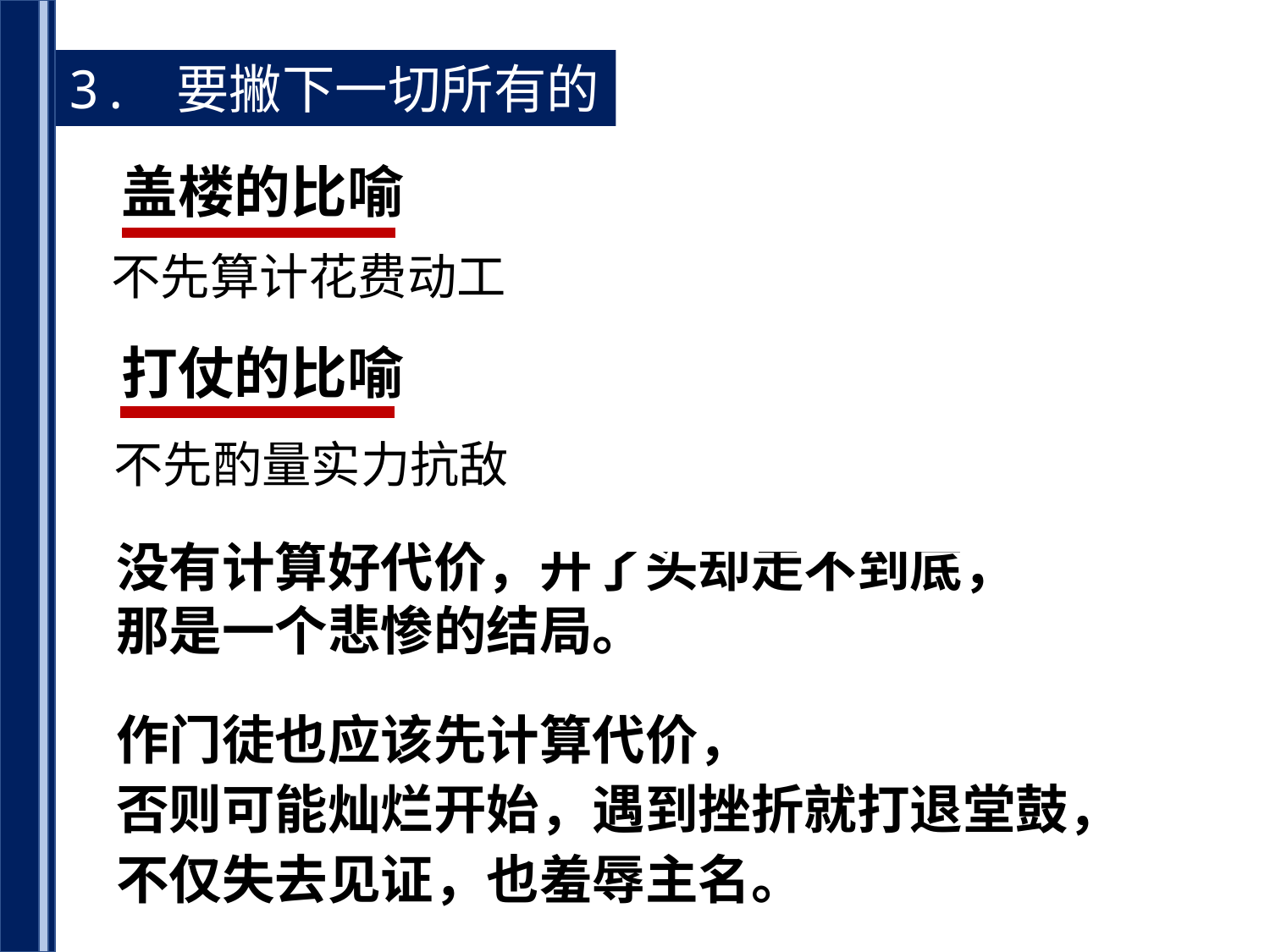

3. 要撇下一切所有的
盖楼的比喻

沦为笑柄
不能完工
不先算计花费动工

打仗的比喻

屈辱投降
不先酌量实力抗敌
无法制胜

没有计算好代价，开了头却走不到底，那是一个悲惨的结局。
作门徒也应该先计算代价，
否则可能灿烂开始，遇到挫折就打退堂鼓，
不仅失去见证，也羞辱主名。